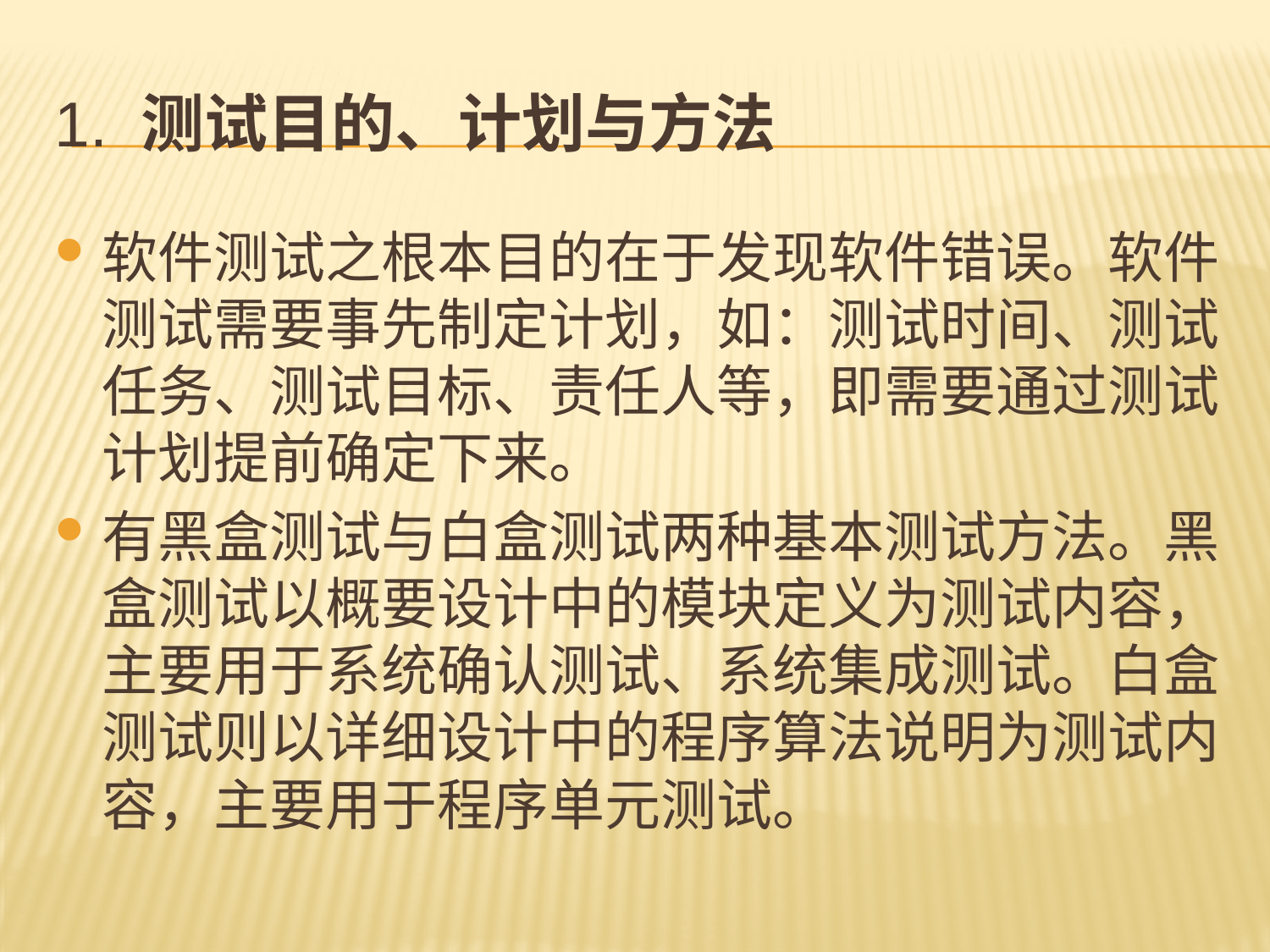

# 1. 测试目的、计划与方法
软件测试之根本目的在于发现软件错误。软件测试需要事先制定计划，如：测试时间、测试任务、测试目标、责任人等，即需要通过测试计划提前确定下来。
有黑盒测试与白盒测试两种基本测试方法。黑盒测试以概要设计中的模块定义为测试内容，主要用于系统确认测试、系统集成测试。白盒测试则以详细设计中的程序算法说明为测试内容，主要用于程序单元测试。